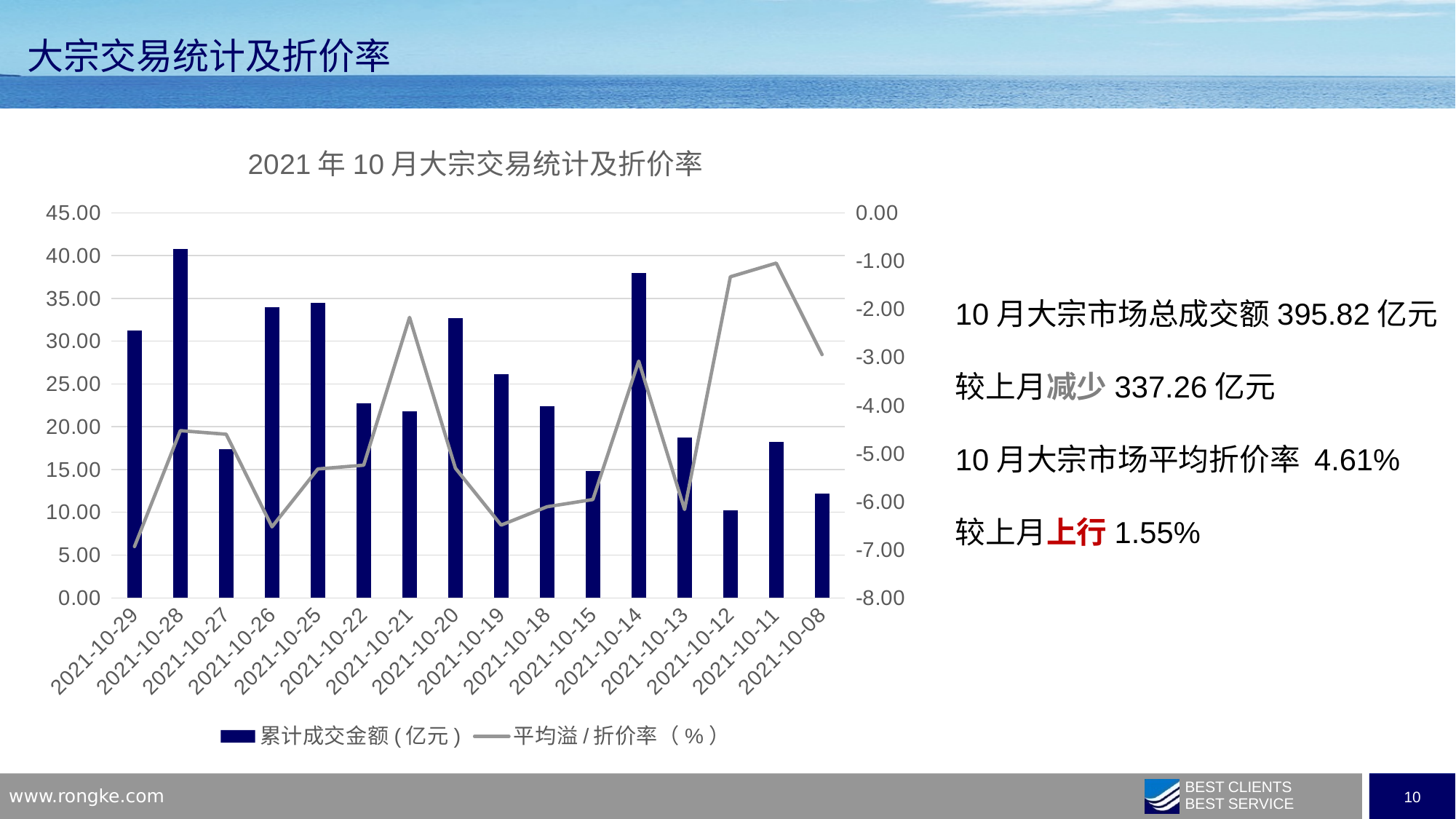

大宗交易统计及折价率

### Chart: 2021年10月大宗交易统计及折价率

| Category | 累计成交金额(亿元) | 平均溢/折价率（%） |
|---|---|---|
| 2021-10-29 | 31.21276 | -6.933821369006879 |
| 2021-10-28 | 40.771276 | -4.525034662900859 |
| 2021-10-27 | 17.391811999999998 | -4.599832391337701 |
| 2021-10-26 | 33.931459000000004 | -6.524017040218307 |
| 2021-10-25 | 34.473368 | -5.322151084236195 |
| 2021-10-22 | 22.777994 | -5.243719355405427 |
| 2021-10-21 | 21.825035999999997 | -2.17206918169414 |
| 2021-10-20 | 32.708578 | -5.305562672731888 |
| 2021-10-19 | 26.153243 | -6.488501832774936 |
| 2021-10-18 | 22.365928 | -6.106768503253465 |
| 2021-10-15 | 14.849632000000001 | -5.956618731553264 |
| 2021-10-14 | 37.941836 | -3.081321899371013 |
| 2021-10-13 | 18.738125 | -6.163975251097778 |
| 2021-10-12 | 10.252257 | -1.328422790694951 |
| 2021-10-11 | 18.203925 | -1.044609493354589 |
| 2021-10-08 | 12.220856 | -2.945306769867441 |
10月大宗市场总成交额395.82亿元
较上月减少337.26亿元
10月大宗市场平均折价率 4.61%
较上月上行1.55%